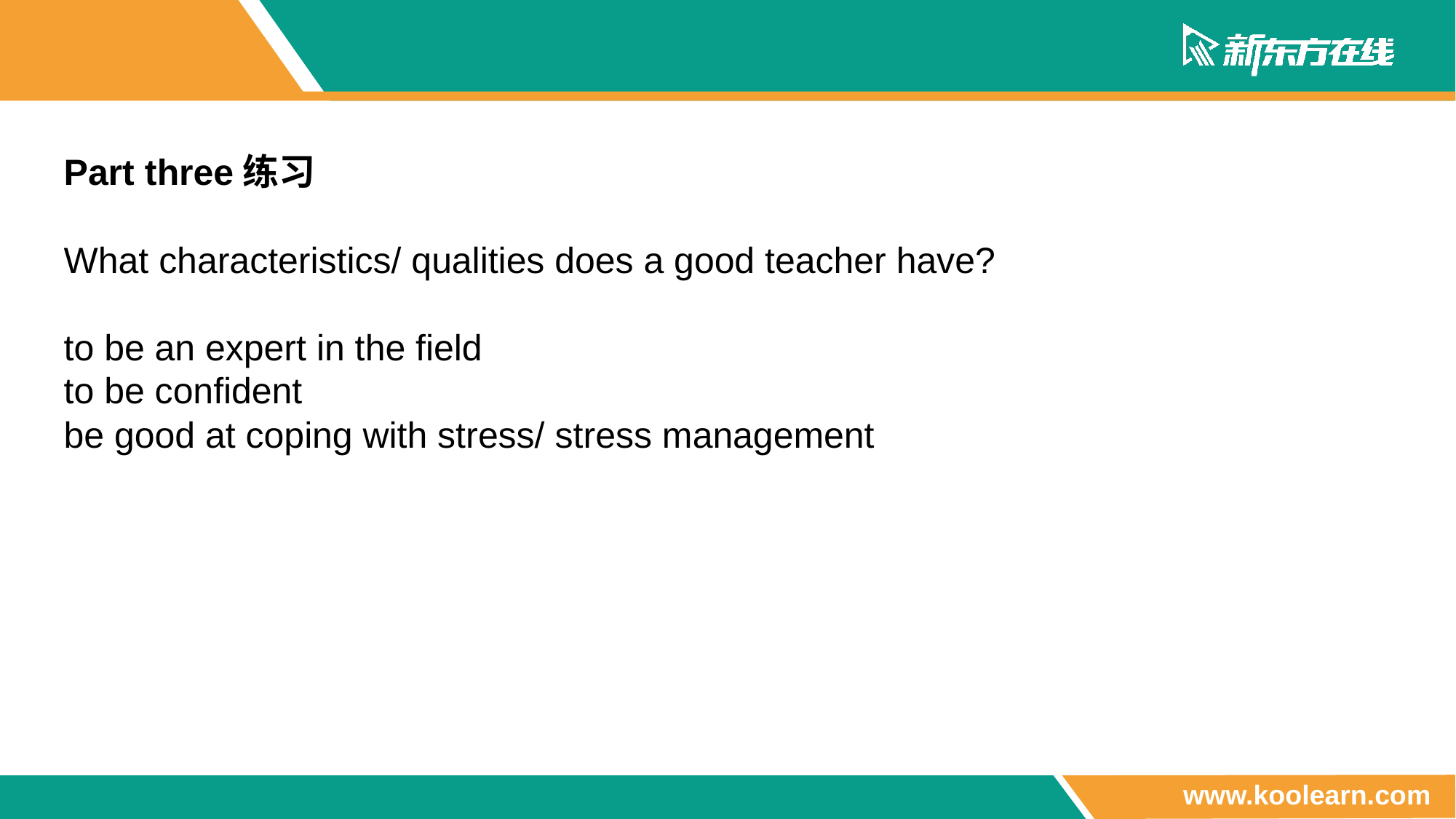

Part three练习

What characteristics/ qualities does a good teacher have?

to be an expert in the field
to be confident
be good at coping with stress/ stress management